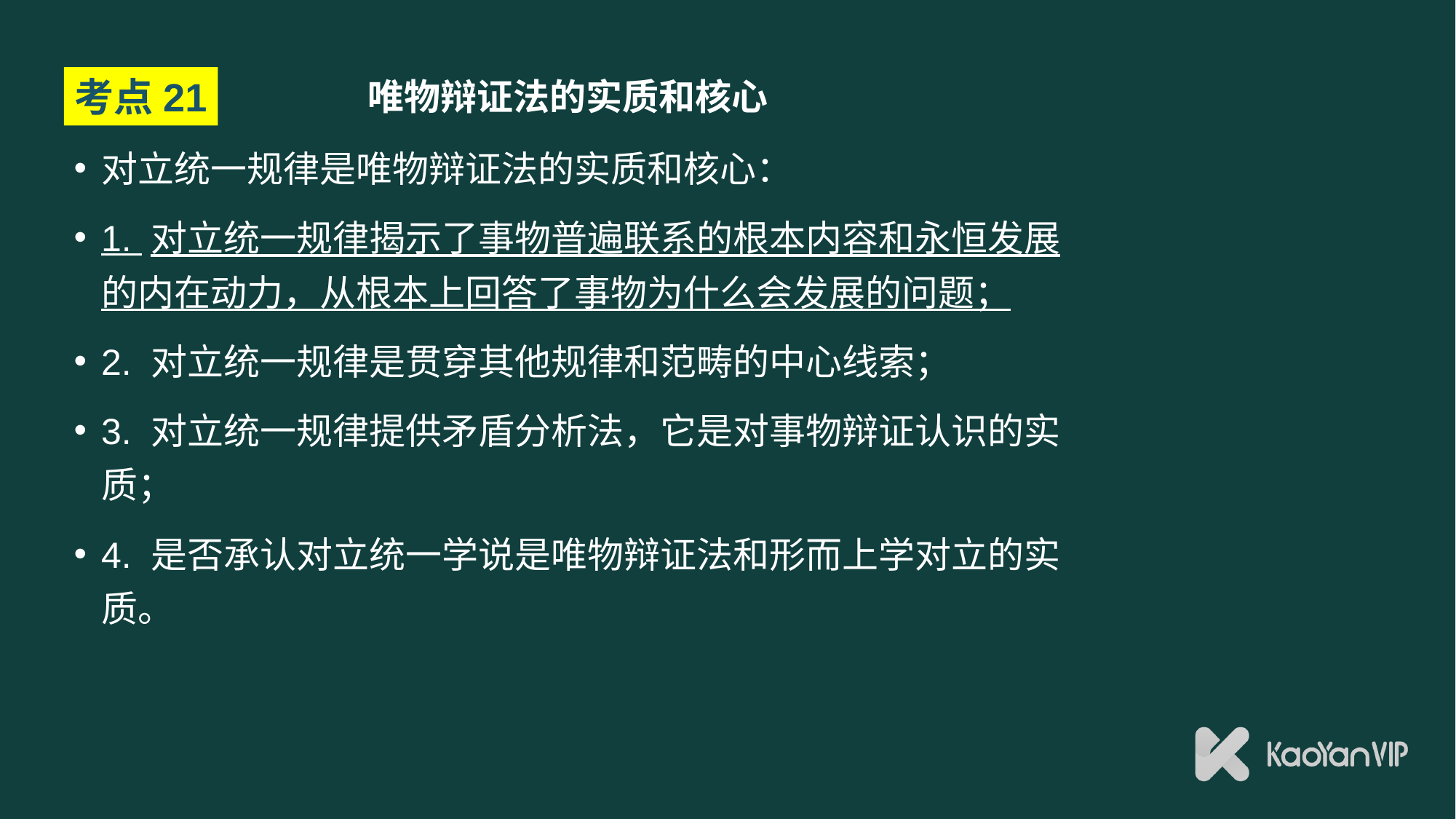

# 唯物辩证法的实质和核心
考点21
对立统一规律是唯物辩证法的实质和核心：
1. 对立统一规律揭示了事物普遍联系的根本内容和永恒发展的内在动力，从根本上回答了事物为什么会发展的问题；
2. 对立统一规律是贯穿其他规律和范畴的中心线索；
3. 对立统一规律提供矛盾分析法，它是对事物辩证认识的实质；
4. 是否承认对立统一学说是唯物辩证法和形而上学对立的实质。